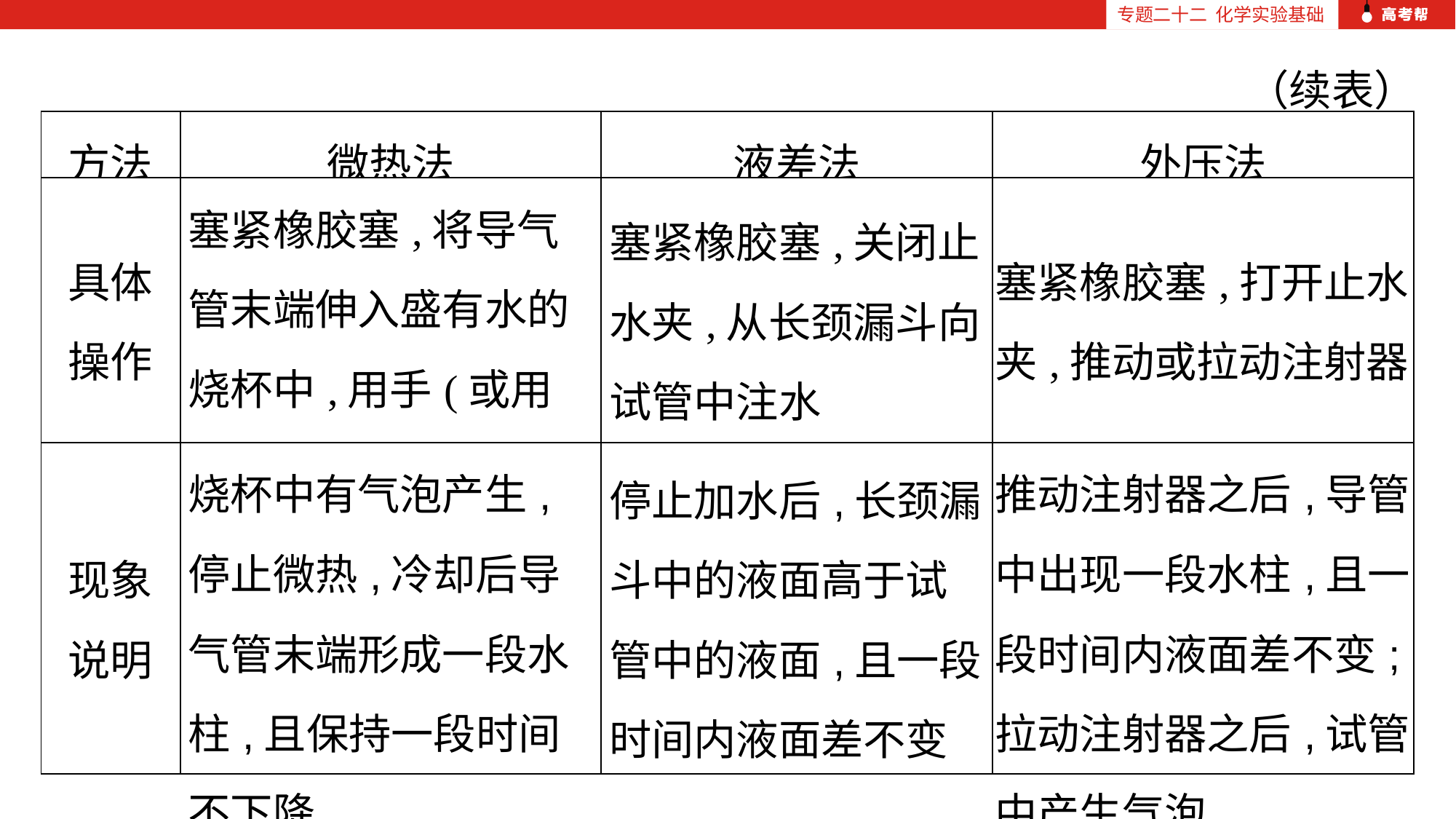

专题二十二  化学实验基础
（续表）
| 方法 | 微热法 | 液差法 | 外压法 |
| --- | --- | --- | --- |
| 具体 操作 | 塞紧橡胶塞,将导气管末端伸入盛有水的烧杯中,用手(或用热毛巾)捂热烧瓶 | 塞紧橡胶塞,关闭止水夹,从长颈漏斗向试管中注水 | 塞紧橡胶塞,打开止水夹,推动或拉动注射器 |
| 现象 说明 | 烧杯中有气泡产生,停止微热,冷却后导气管末端形成一段水柱,且保持一段时间不下降 | 停止加水后,长颈漏斗中的液面高于试管中的液面,且一段时间内液面差不变 | 推动注射器之后,导管中出现一段水柱,且一段时间内液面差不变;拉动注射器之后,试管中产生气泡 |